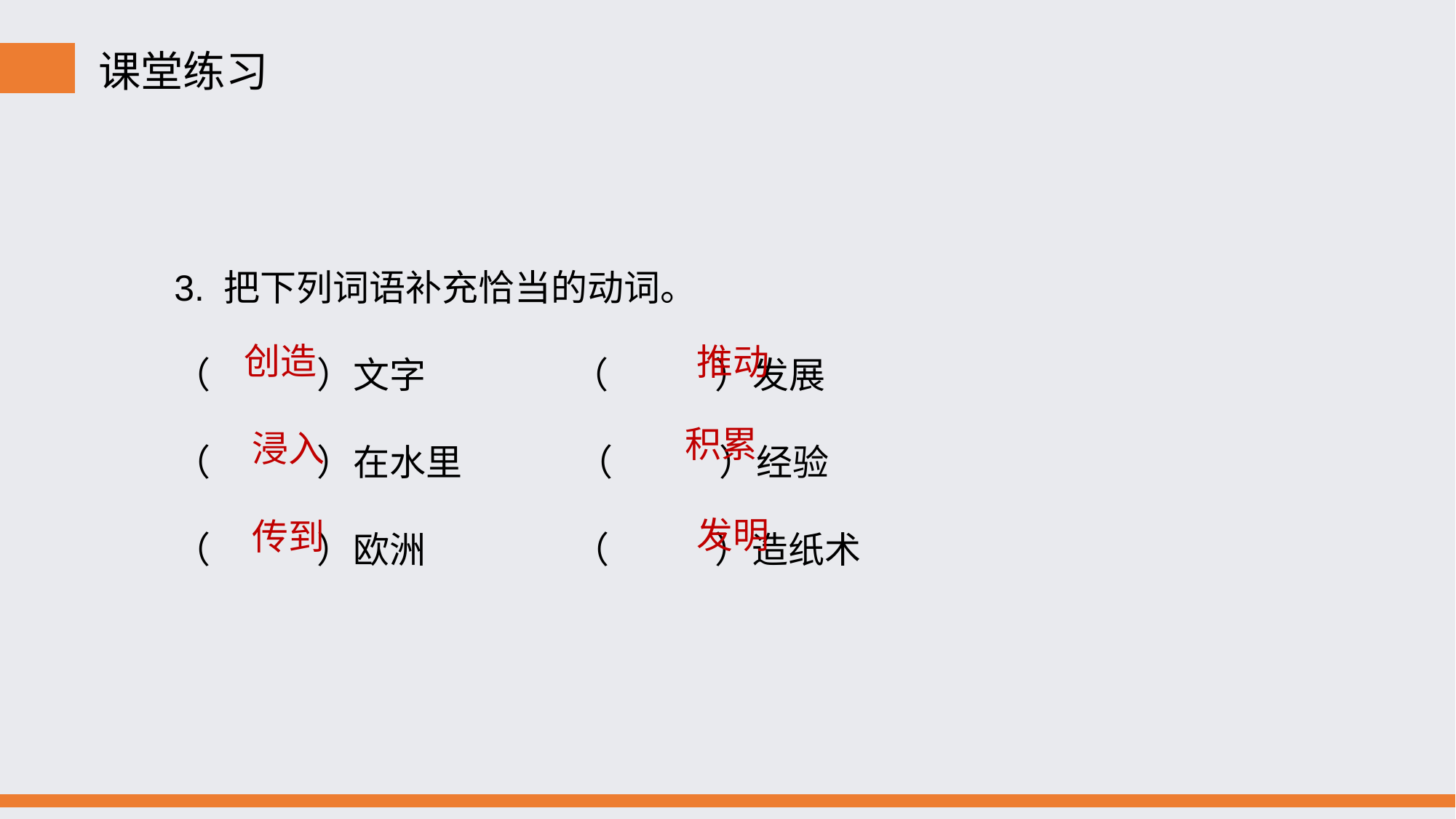

课堂练习
3. 把下列词语补充恰当的动词。
（             ）文字                  （             ）发展
（             ）在水里              （             ）经验
（             ）欧洲                  （             ）造纸术
创造
推动
积累
浸入
发明
传到